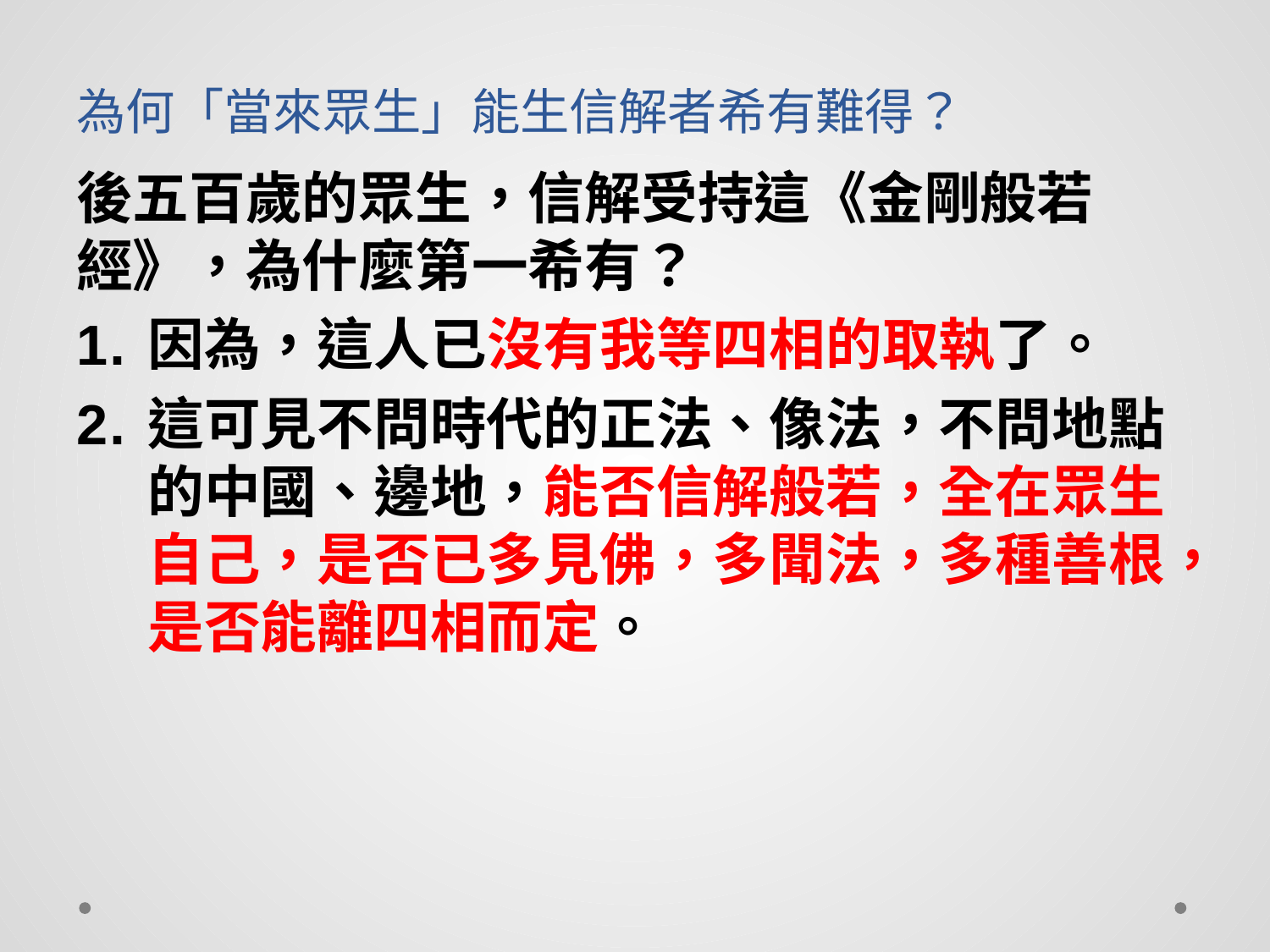

# 為何「當來眾生」能生信解者希有難得？
後五百歲的眾生，信解受持這《金剛般若經》，為什麼第一希有？
因為，這人已沒有我等四相的取執了。
這可見不問時代的正法、像法，不問地點的中國、邊地，能否信解般若，全在眾生自己，是否已多見佛，多聞法，多種善根，是否能離四相而定。